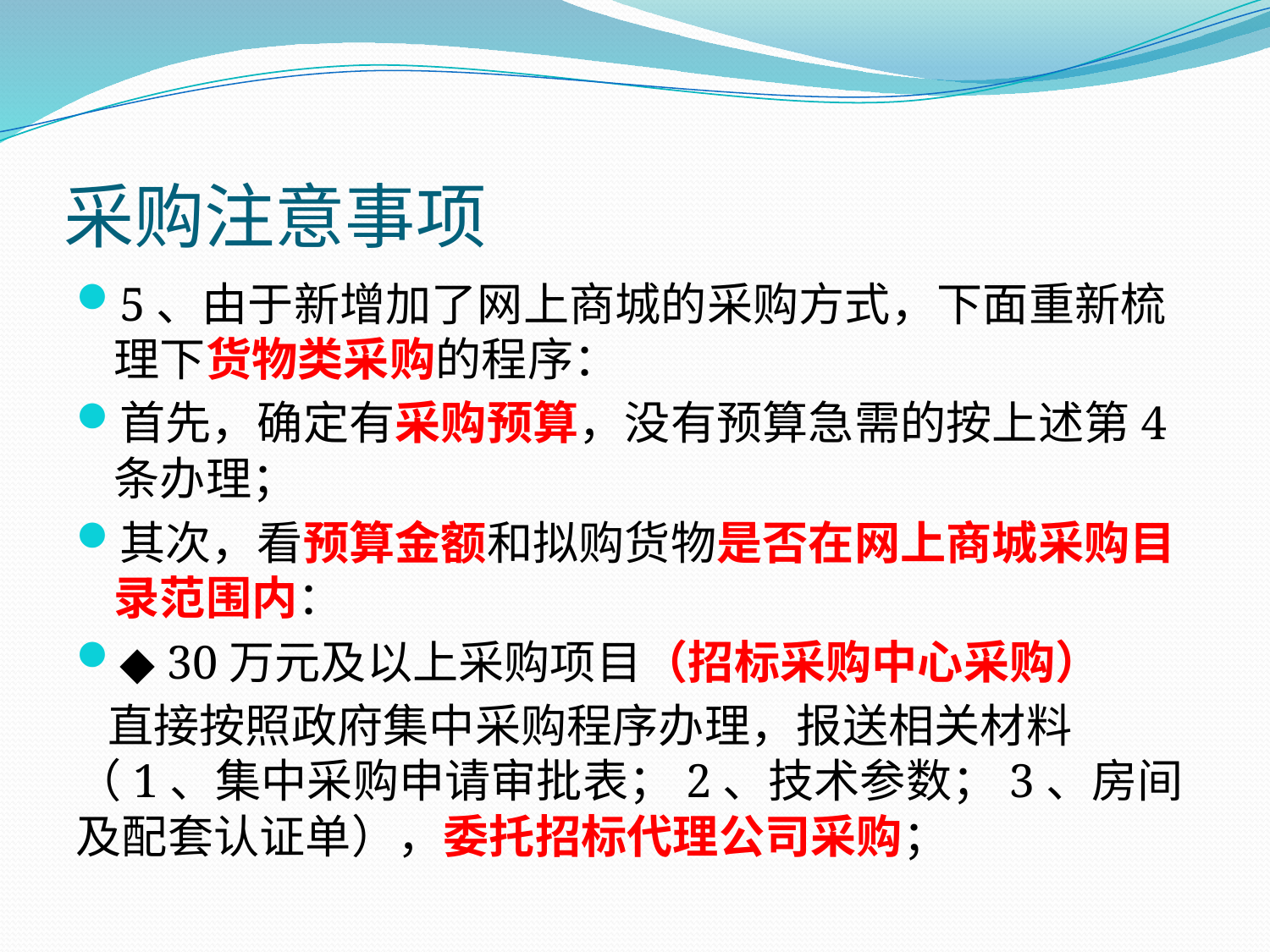

# 采购注意事项
5、由于新增加了网上商城的采购方式，下面重新梳理下货物类采购的程序：
首先，确定有采购预算，没有预算急需的按上述第4条办理；
其次，看预算金额和拟购货物是否在网上商城采购目录范围内：
◆ 30万元及以上采购项目（招标采购中心采购）
  直接按照政府集中采购程序办理，报送相关材料（1、集中采购申请审批表；2、技术参数；3、房间及配套认证单），委托招标代理公司采购；